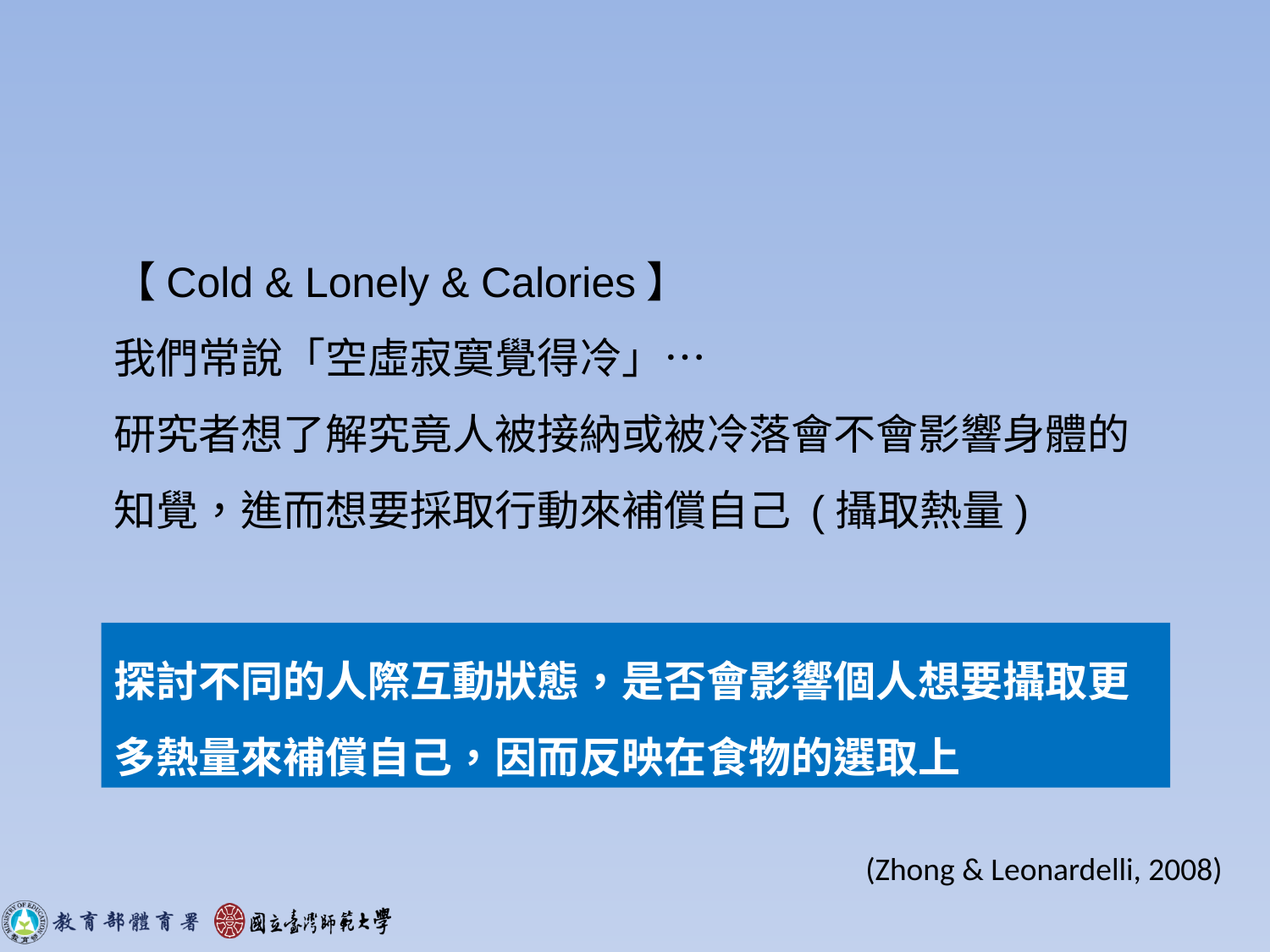

【Cold & Lonely & Calories】
我們常說「空虛寂寞覺得冷」…
研究者想了解究竟人被接納或被冷落會不會影響身體的知覺，進而想要採取行動來補償自己 (攝取熱量)
探討不同的人際互動狀態，是否會影響個人想要攝取更多熱量來補償自己，因而反映在食物的選取上
(Zhong & Leonardelli, 2008)